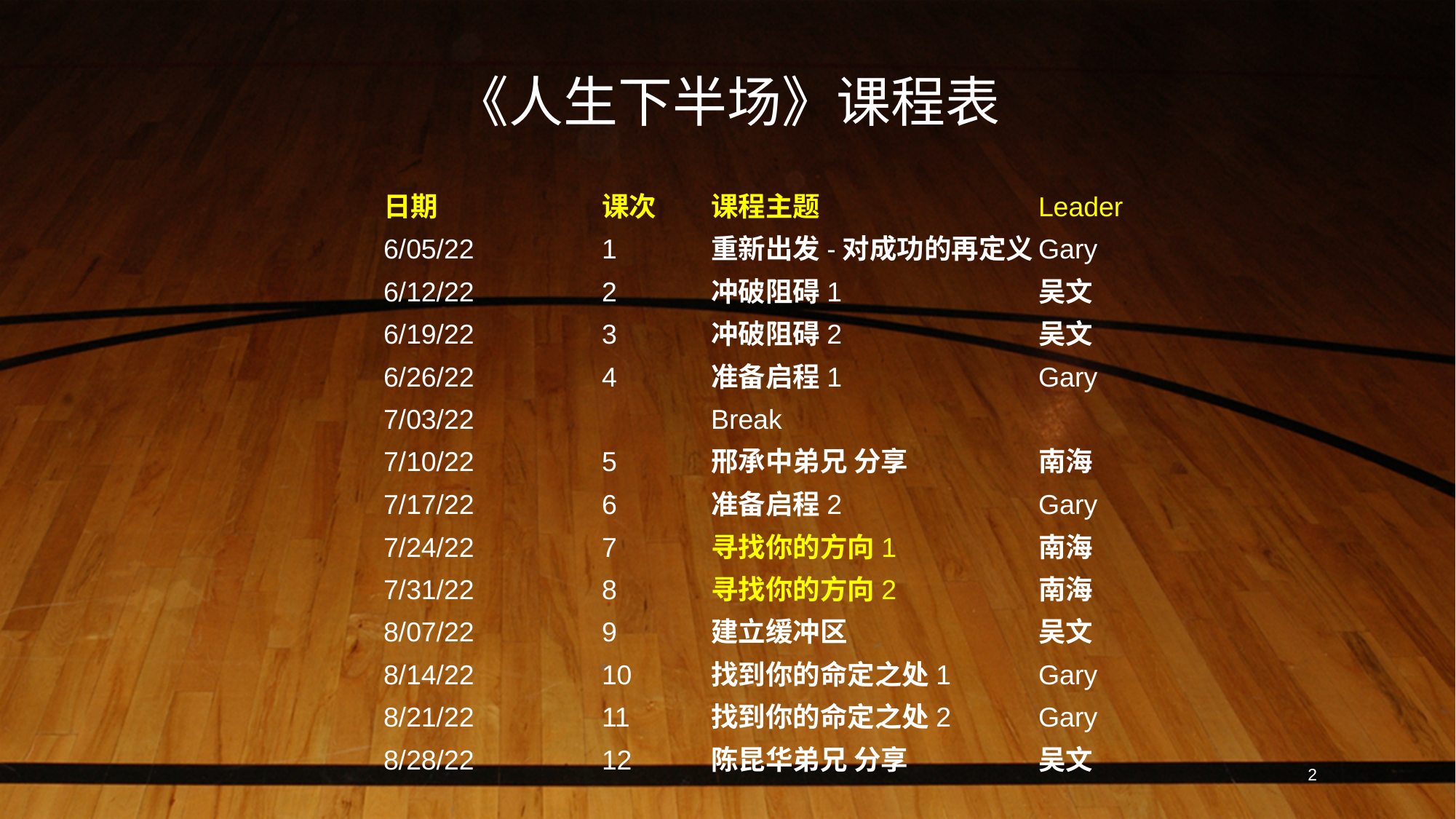

# 《人生下半场》课程表
日期		课次	课程主题		Leader
6/05/22		1	重新出发-对成功的再定义	Gary
6/12/22		2	冲破阻碍1		吴文
6/19/22		3	冲破阻碍2		吴文
6/26/22		4	准备启程1		Gary
7/03/22			Break
7/10/22		5	邢承中弟兄 分享		南海
7/17/22		6	准备启程2		Gary
7/24/22		7	寻找你的方向1		南海
7/31/22		8	寻找你的方向2		南海
8/07/22		9	建立缓冲区		吴文
8/14/22		10	找到你的命定之处1	Gary
8/21/22		11	找到你的命定之处2	Gary
8/28/22		12	陈昆华弟兄 分享		吴文
2